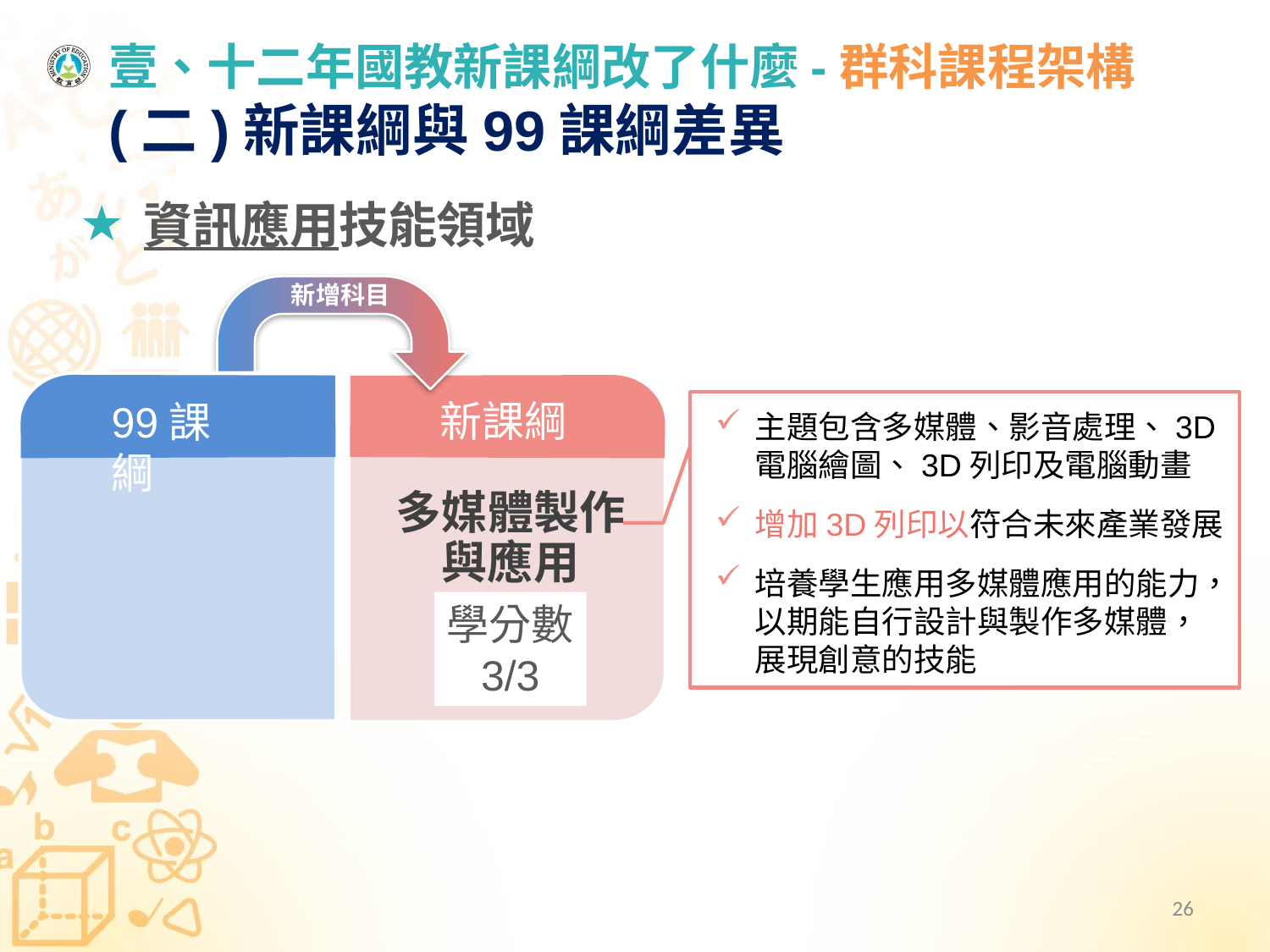

# 壹、十二年國教新課綱改了什麼-群科課程架構 (二)新課綱與99課綱差異
資訊應用技能領域
新增科目

99課綱

多媒體製作
與應用

新課綱
學分數
3/3

主題包含多媒體、影音處理、3D電腦繪圖、3D列印及電腦動畫
增加3D列印以符合未來產業發展
培養學生應用多媒體應用的能力，以期能自行設計與製作多媒體，展現創意的技能
26